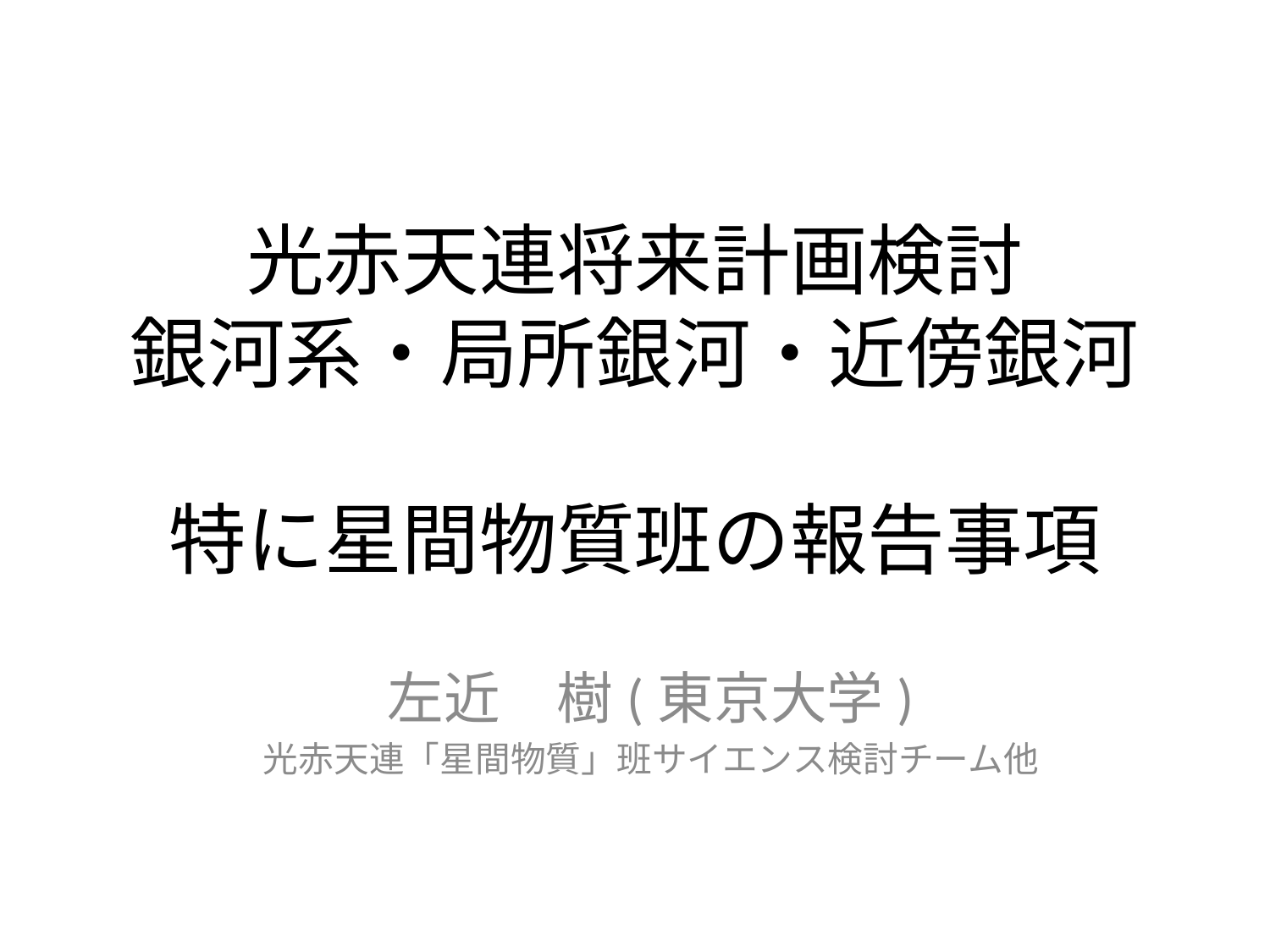

# 光赤天連将来計画検討 銀河系・局所銀河・近傍銀河 特に星間物質班の報告事項
左近　樹(東京大学)
光赤天連「星間物質」班サイエンス検討チーム他